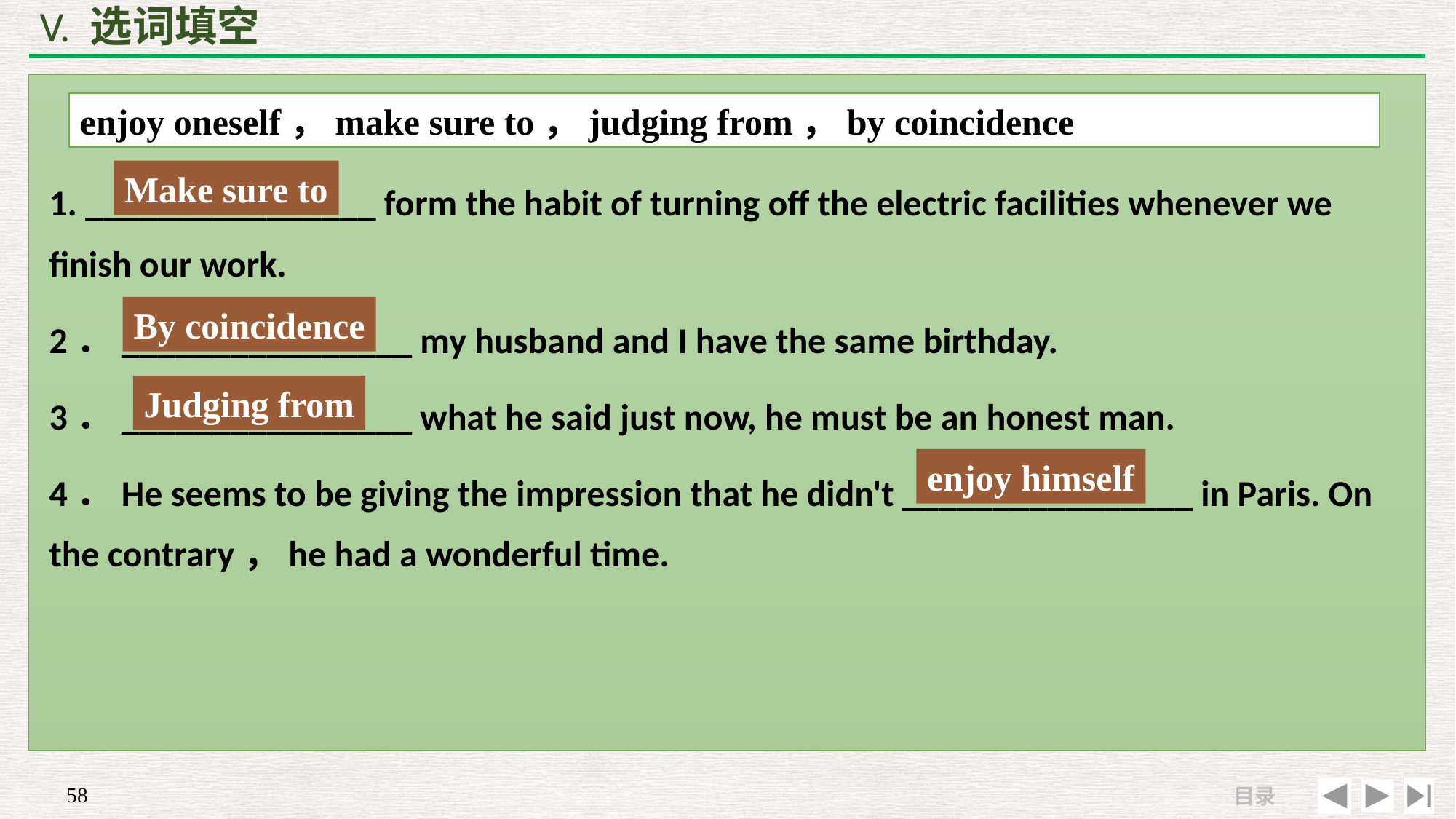

# V. 选词填空

enjoy oneself，make sure to，judging from，by coincidence
1. ________________ form the habit of turning off the electric facilities whenever we finish our work.
2．________________ my husband and I have the same birthday.
3．________________ what he said just now, he must be an honest man.
4．He seems to be giving the impression that he didn't ________________ in Paris. On the contrary，he had a wonderful time.
Make sure to
By coincidence
Judging from
enjoy himself